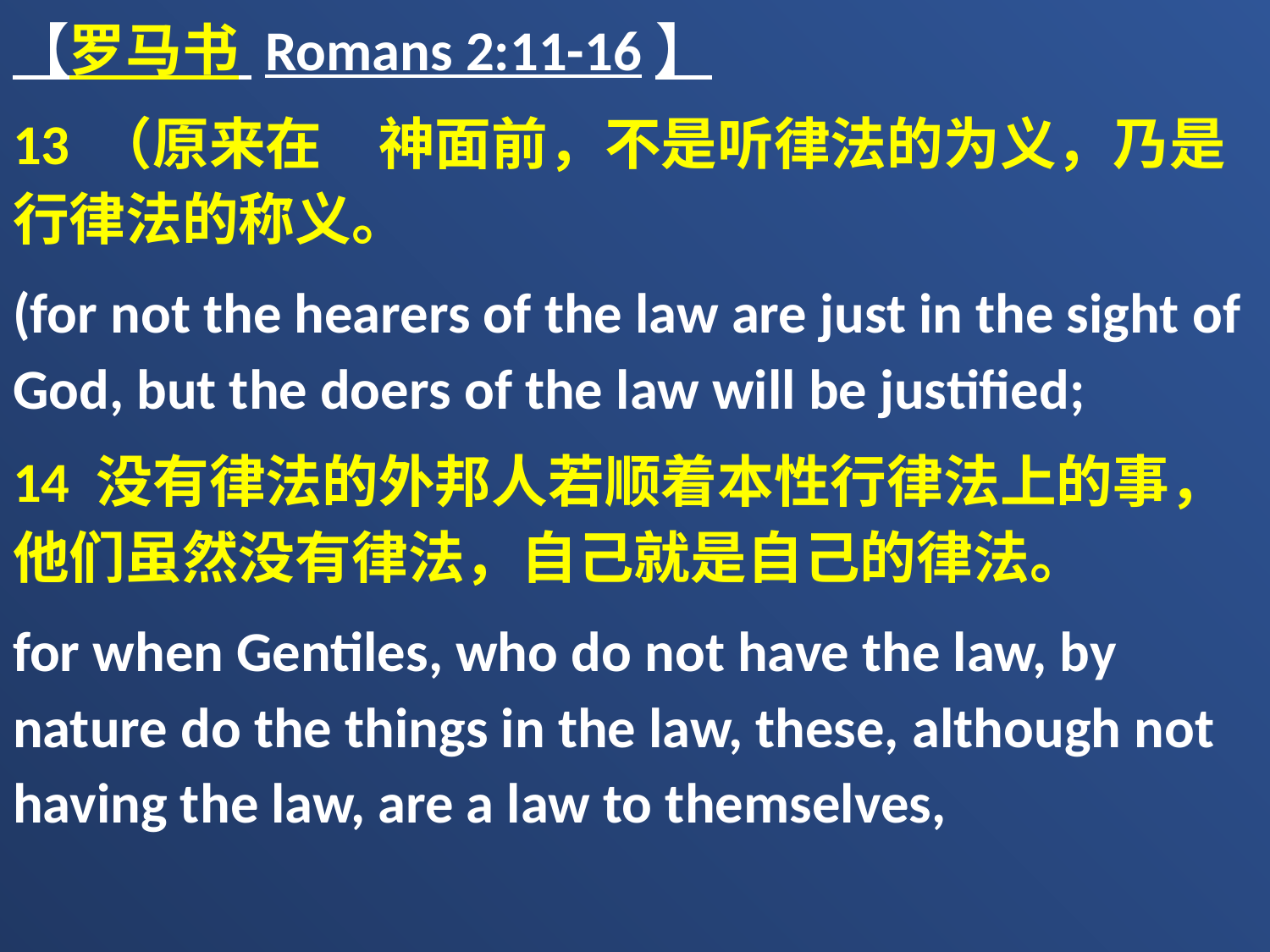

【罗马书 Romans 2:11-16】
13 （原来在　神面前，不是听律法的为义，乃是行律法的称义。
(for not the hearers of the law are just in the sight of God, but the doers of the law will be justified;
14 没有律法的外邦人若顺着本性行律法上的事，他们虽然没有律法，自己就是自己的律法。
for when Gentiles, who do not have the law, by nature do the things in the law, these, although not having the law, are a law to themselves,